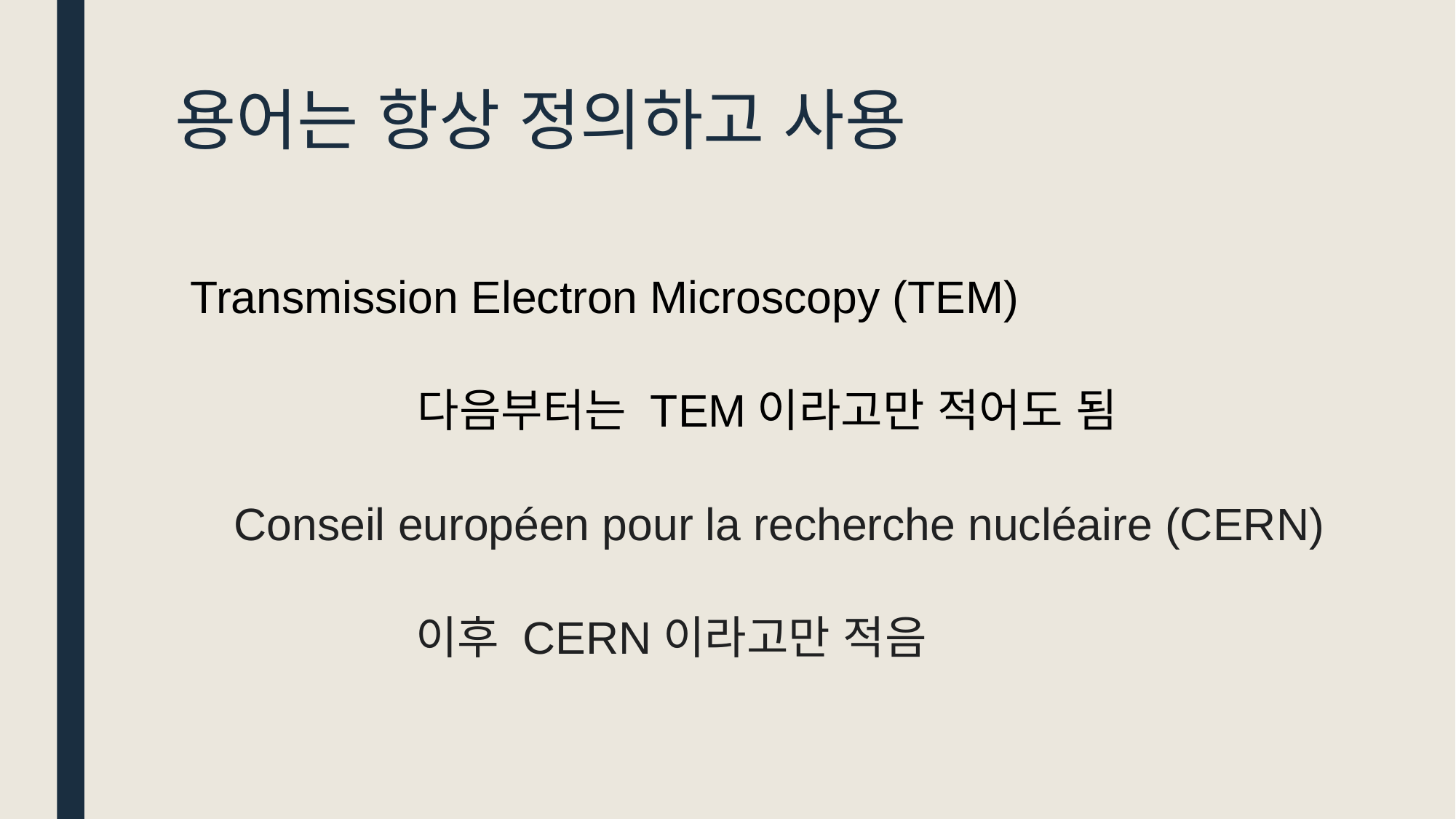

# 용어는 항상 정의하고 사용
Transmission Electron Microscopy (TEM)
다음부터는 TEM이라고만 적어도 됨
Conseil européen pour la recherche nucléaire (CERN)

이후 CERN이라고만 적음